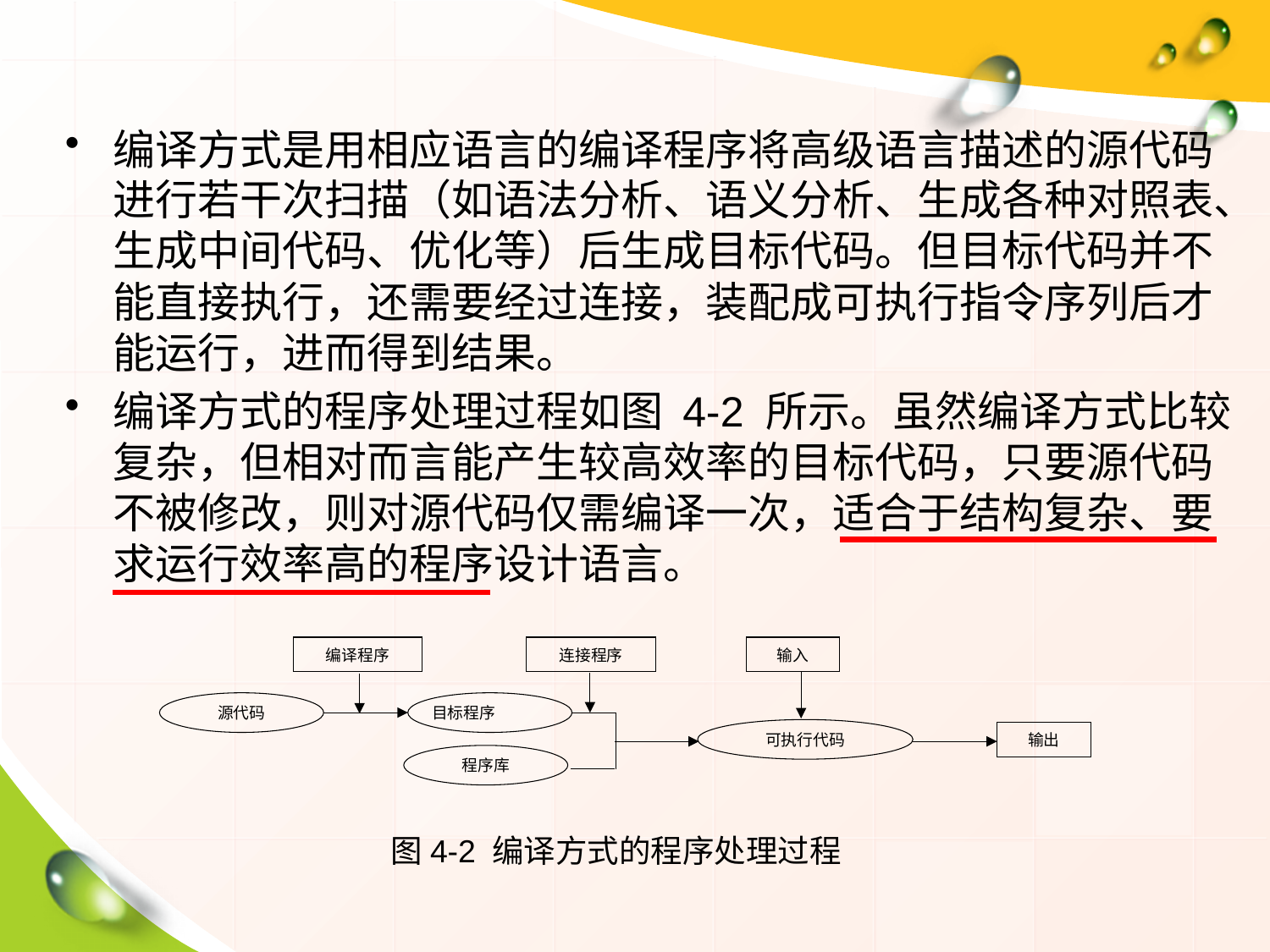

编译方式是用相应语言的编译程序将高级语言描述的源代码进行若干次扫描（如语法分析、语义分析、生成各种对照表、生成中间代码、优化等）后生成目标代码。但目标代码并不能直接执行，还需要经过连接，装配成可执行指令序列后才能运行，进而得到结果。
编译方式的程序处理过程如图 4-2 所示。虽然编译方式比较复杂，但相对而言能产生较高效率的目标代码，只要源代码不被修改，则对源代码仅需编译一次，适合于结构复杂、要求运行效率高的程序设计语言。
编译程序
连接程序
输入
源代码
目标程序
可执行代码
输出
程序库
图4-2 编译方式的程序处理过程